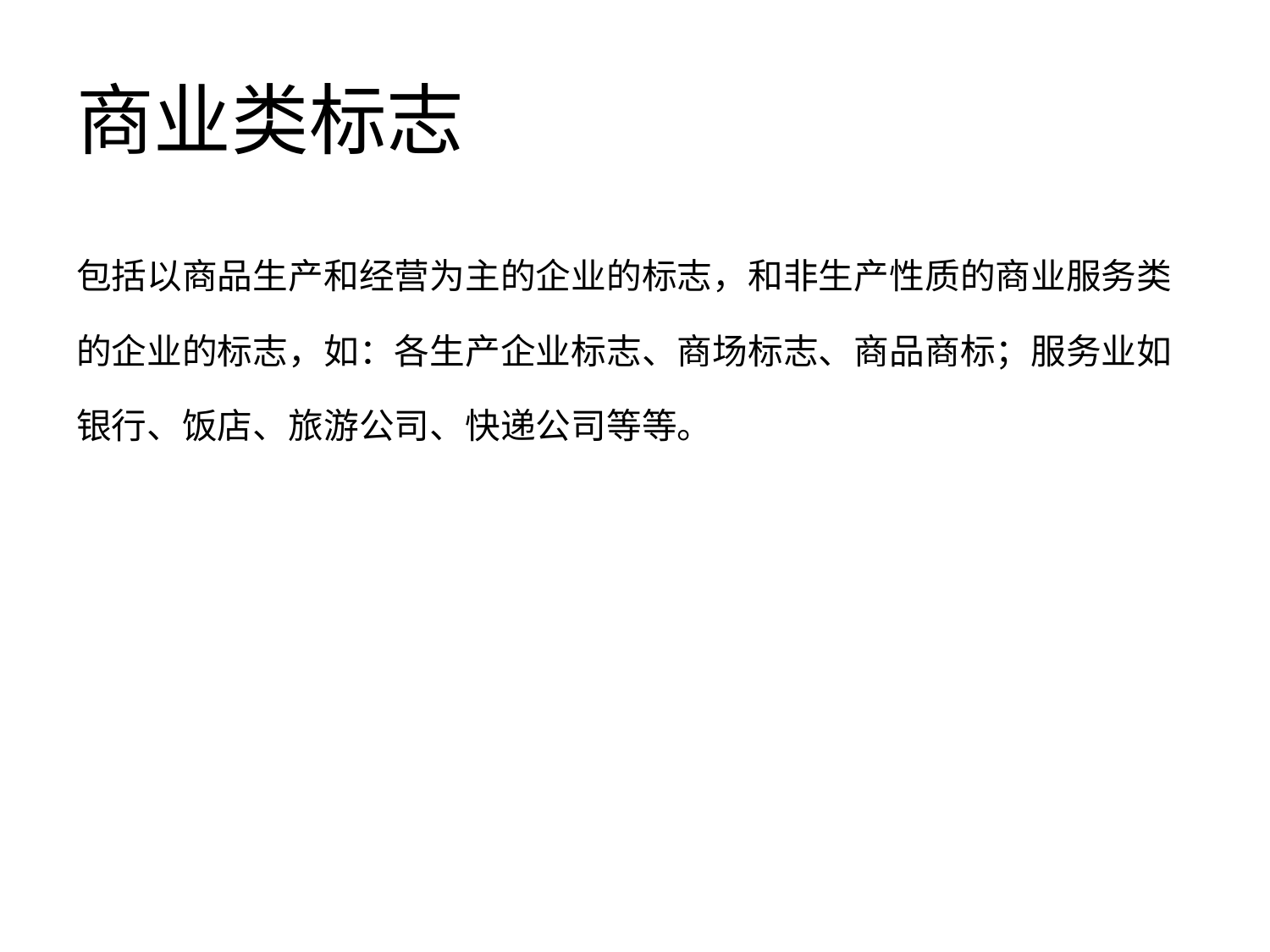

# 商业类标志
包括以商品生产和经营为主的企业的标志，和非生产性质的商业服务类
的企业的标志，如：各生产企业标志、商场标志、商品商标；服务业如
银行、饭店、旅游公司、快递公司等等。